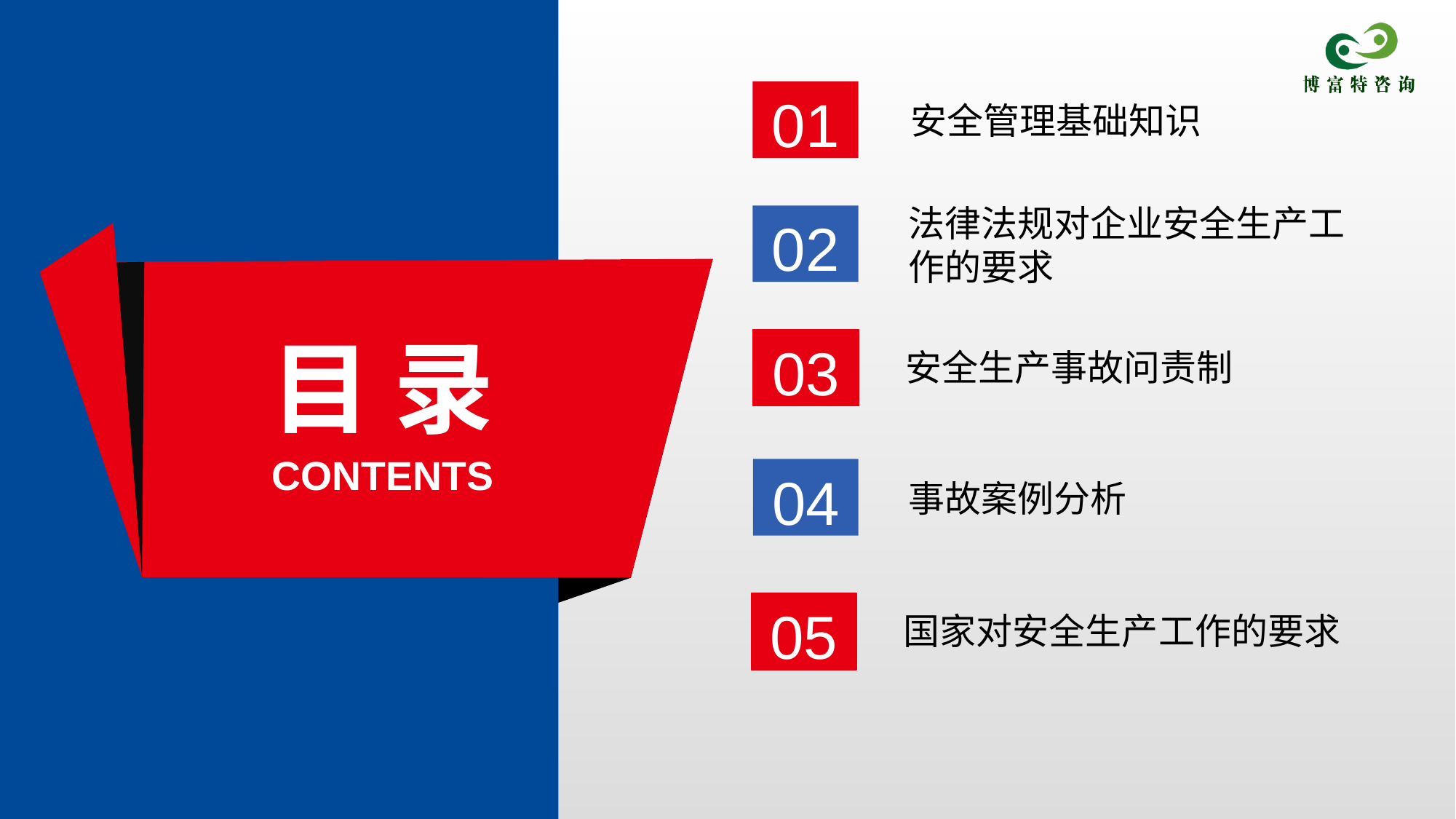

安全管理基础知识
01
法律法规对企业安全生产工作的要求
02

安全生产事故问责制
目 录
03
事故案例分析
CONTENTS
04
国家对安全生产工作的要求
05